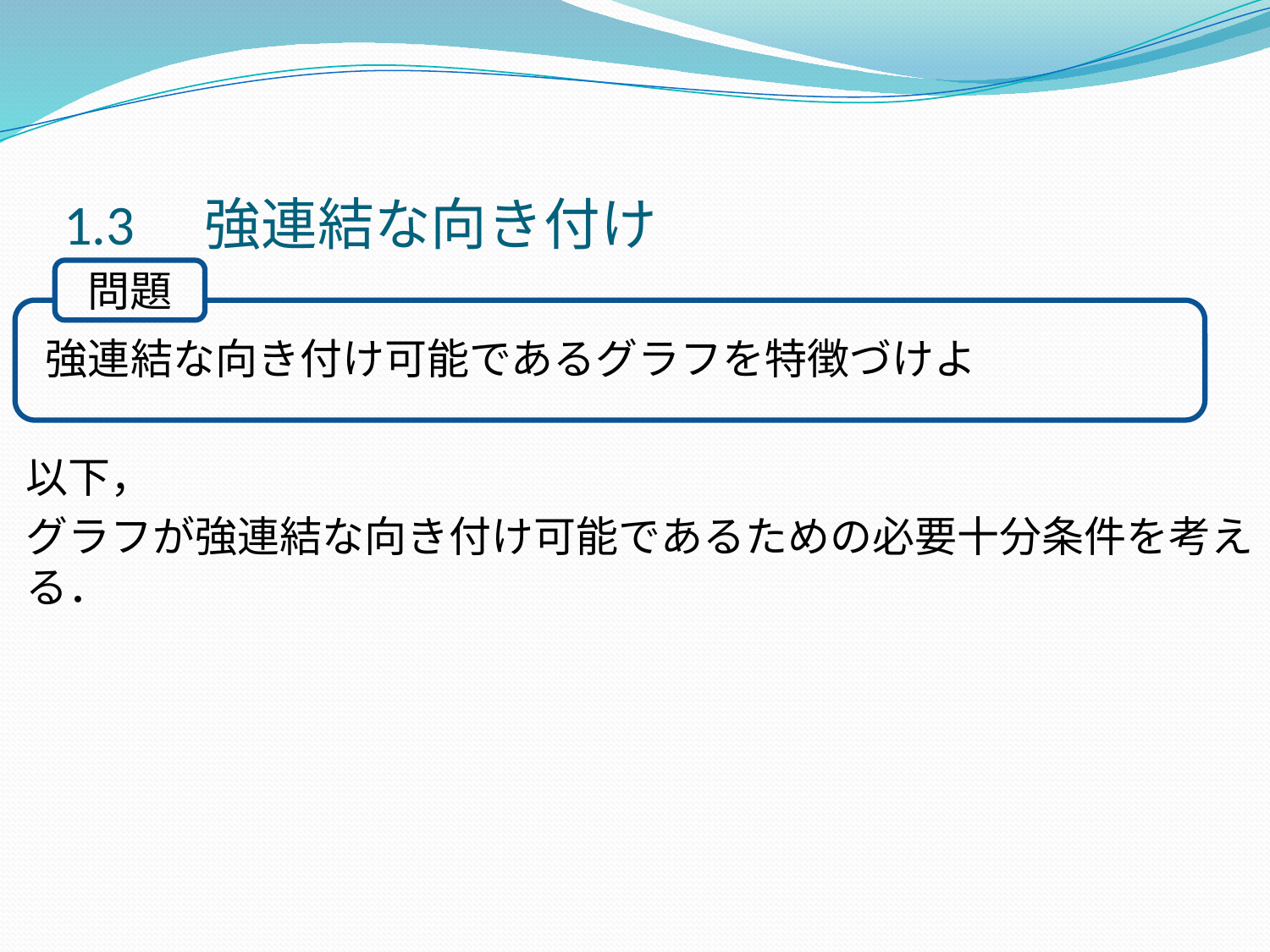

# 1.3　強連結な向き付け
問題

 強連結な向き付け可能であるグラフを特徴づけよ

以下，
グラフが強連結な向き付け可能であるための必要十分条件を考える．